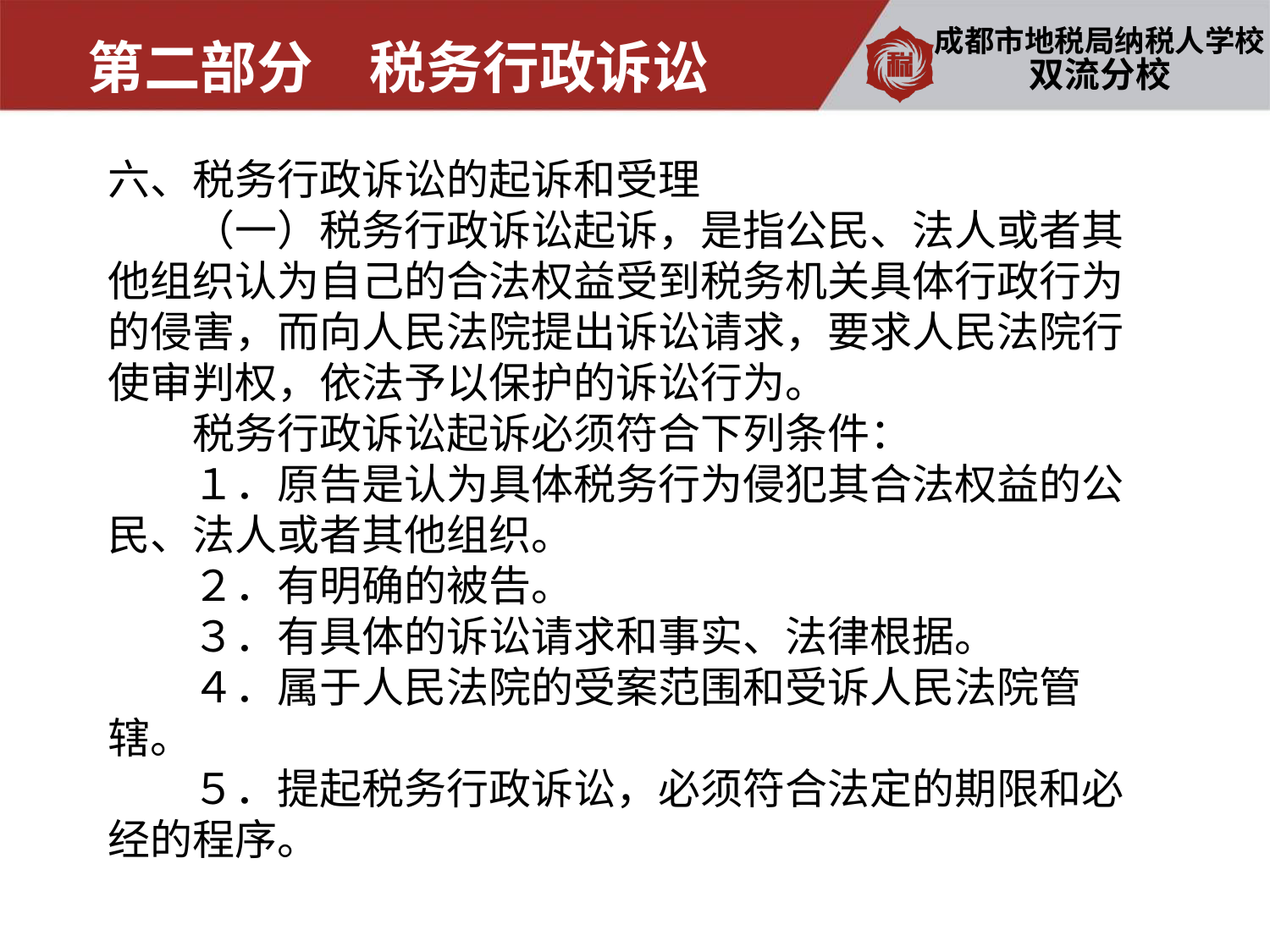

第二部分　税务行政诉讼
双流分校
六、税务行政诉讼的起诉和受理
　　（一）税务行政诉讼起诉，是指公民、法人或者其他组织认为自己的合法权益受到税务机关具体行政行为的侵害，而向人民法院提出诉讼请求，要求人民法院行使审判权，依法予以保护的诉讼行为。
　　税务行政诉讼起诉必须符合下列条件：
　　１．原告是认为具体税务行为侵犯其合法权益的公民、法人或者其他组织。
　　２．有明确的被告。
　　３．有具体的诉讼请求和事实、法律根据。
　　４．属于人民法院的受案范围和受诉人民法院管辖。
　　５．提起税务行政诉讼，必须符合法定的期限和必经的程序。